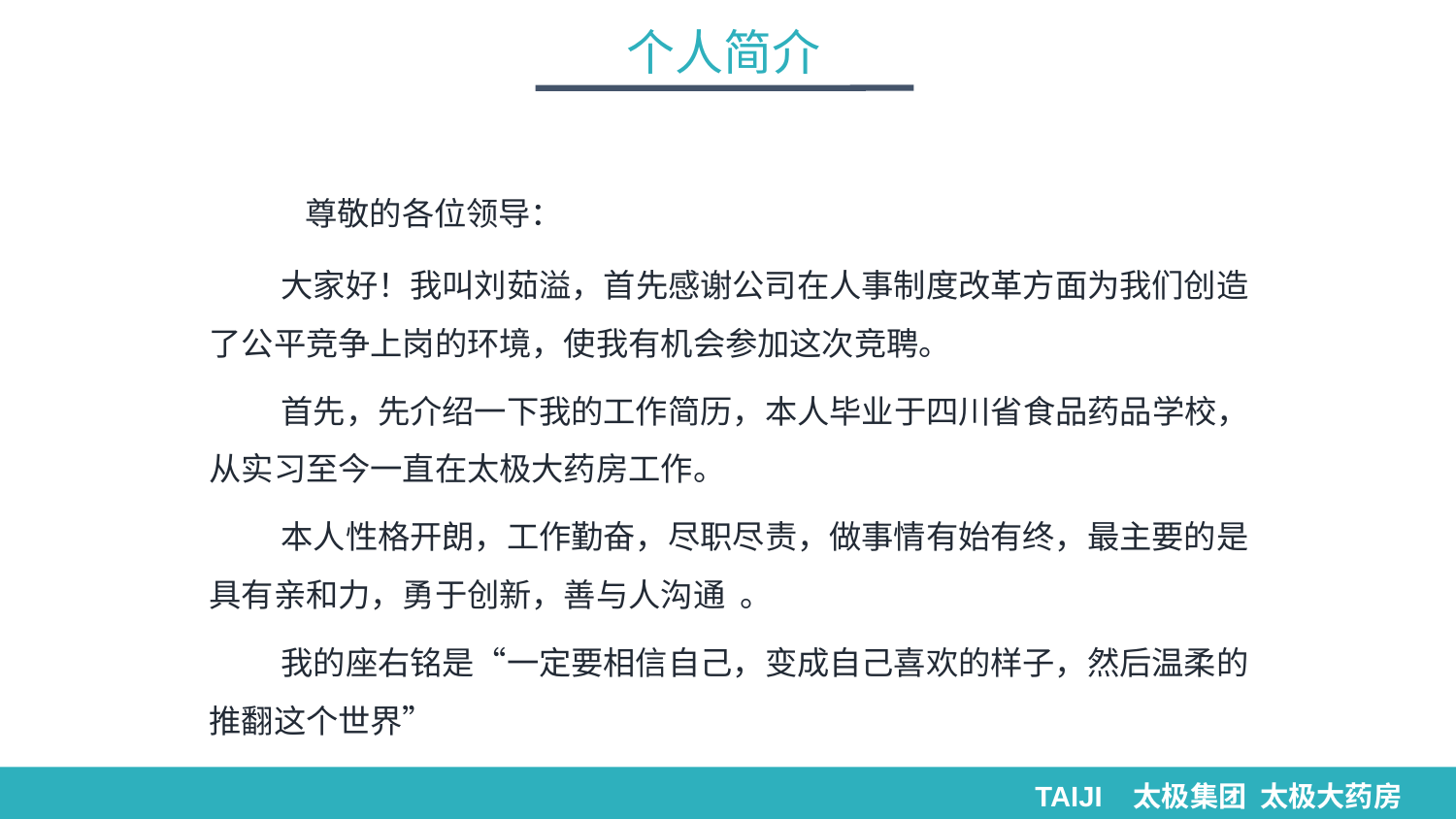

个人简介
  尊敬的各位领导：
大家好！我叫刘茹溢，首先感谢公司在人事制度改革方面为我们创造了公平竞争上岗的环境，使我有机会参加这次竞聘。
首先，先介绍一下我的工作简历，本人毕业于四川省食品药品学校，从实习至今一直在太极大药房工作。
本人性格开朗，工作勤奋，尽职尽责，做事情有始有终，最主要的是具有亲和力，勇于创新，善与人沟通  。
我的座右铭是“一定要相信自己，变成自己喜欢的样子，然后温柔的推翻这个世界”

TAIJI   太极集团  太极大药房